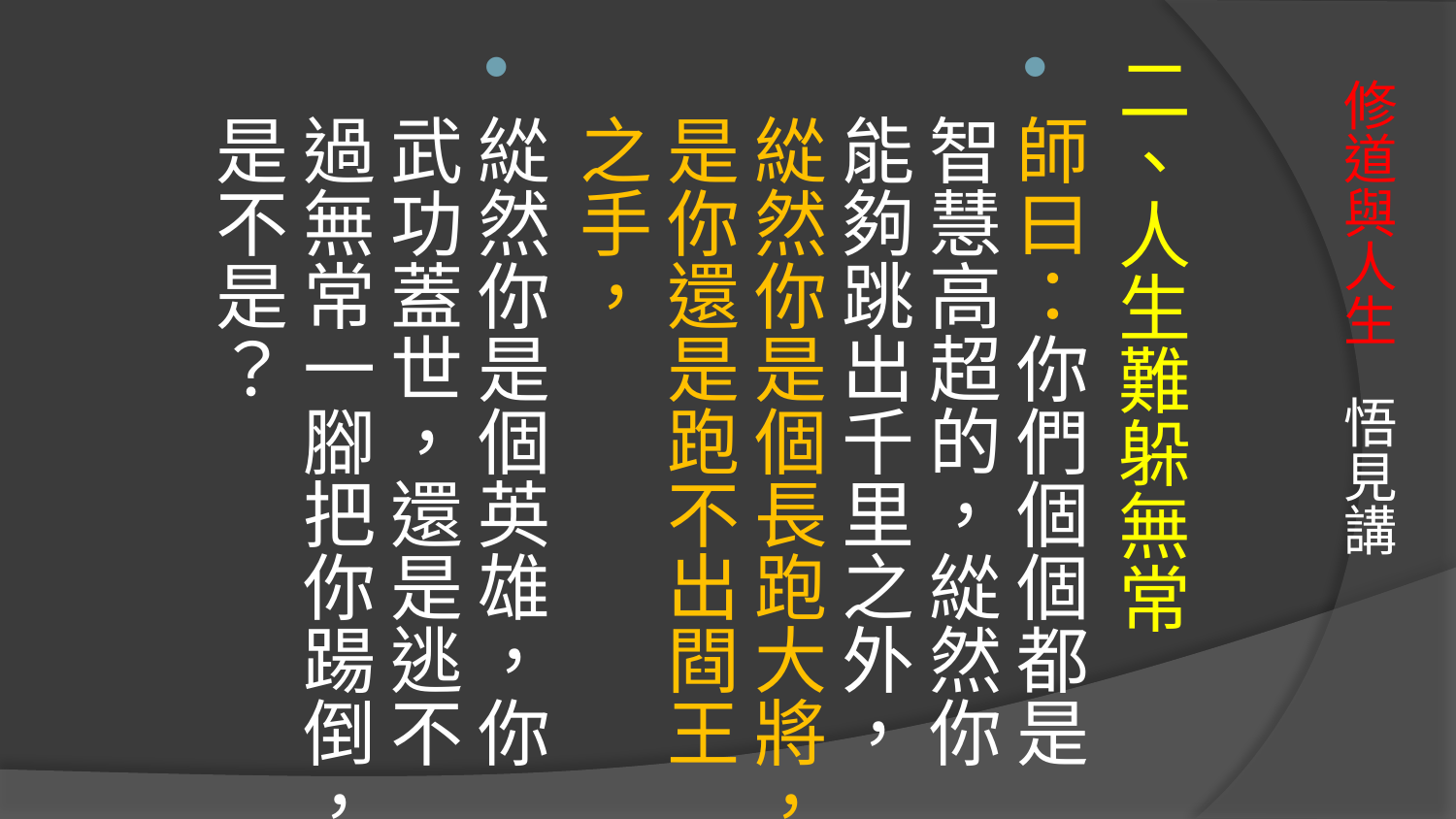

二、人生難躲無常
師曰：你們個個都是智慧高超的，緃然你能夠跳出千里之外，緃然你是個長跑大將，是你還是跑不出閰王之手，
緃然你是個英雄，你武功蓋世，還是逃不過無常一腳把你踼倒，是不是？

# 修道與人生    悟見講